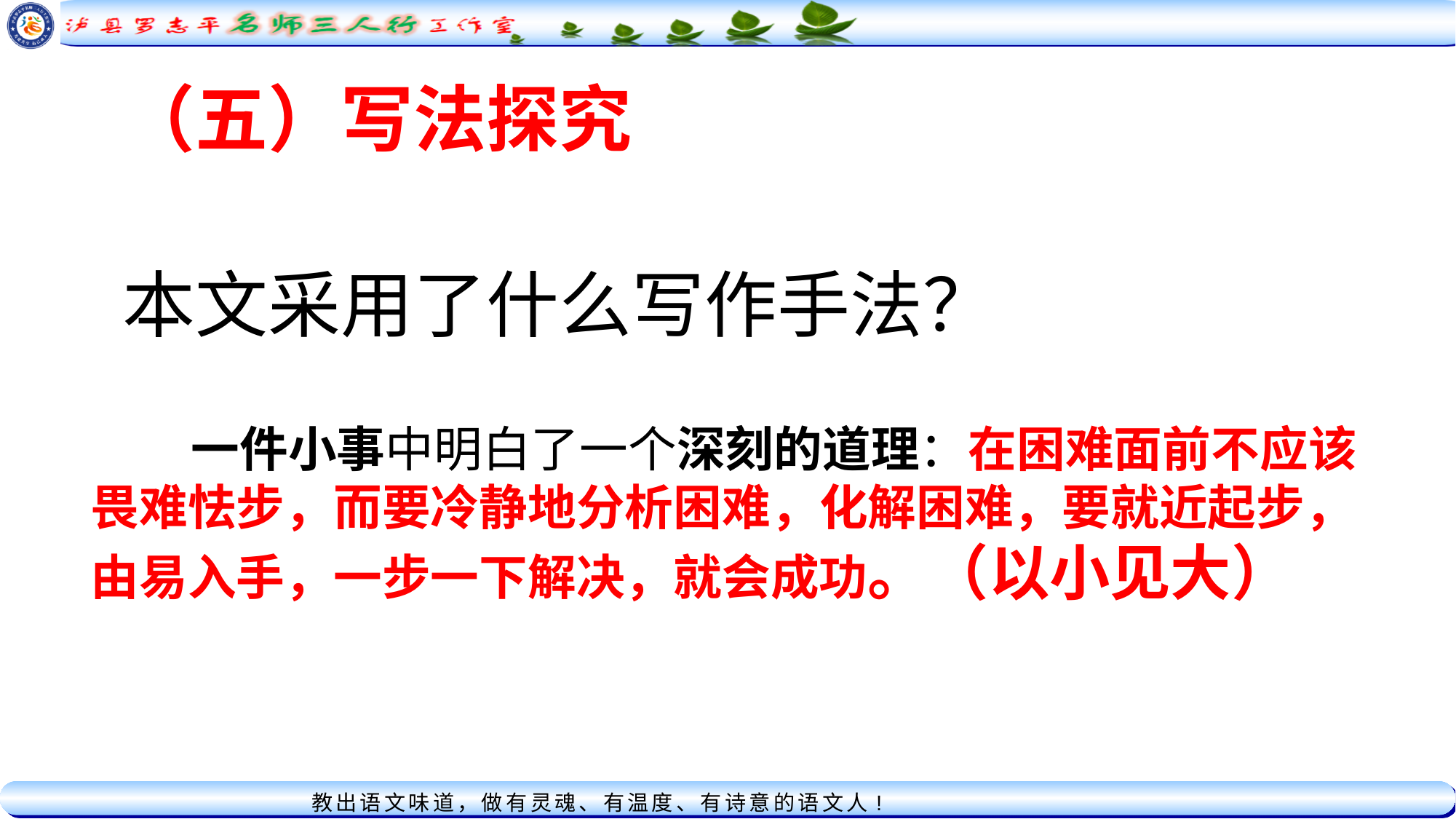

（五）写法探究

本文采用了什么写作手法？

        一件小事中明白了一个深刻的道理：在困难面前不应该畏难怯步，而要冷静地分析困难，化解困难，要就近起步，由易入手，一步一下解决，就会成功。（以小见大）